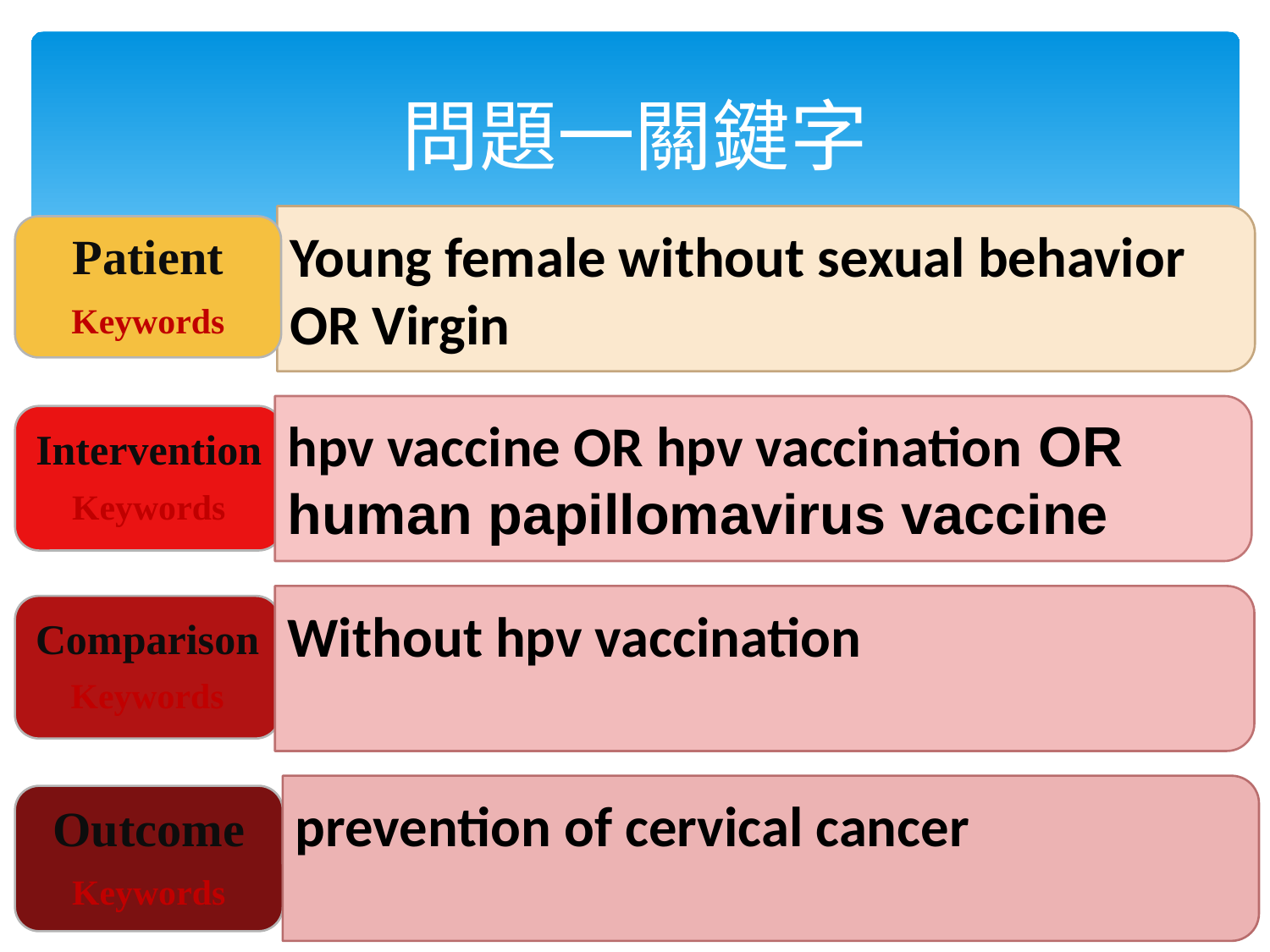

# 問題一關鍵字
Young female without sexual behavior OR Virgin

Patient
Keywords
hpv vaccine OR hpv vaccination OR human papillomavirus vaccine

Intervention
Keywords
Without hpv vaccination

Comparison
Keywords
prevention of cervical cancer

Outcome
Keywords
9